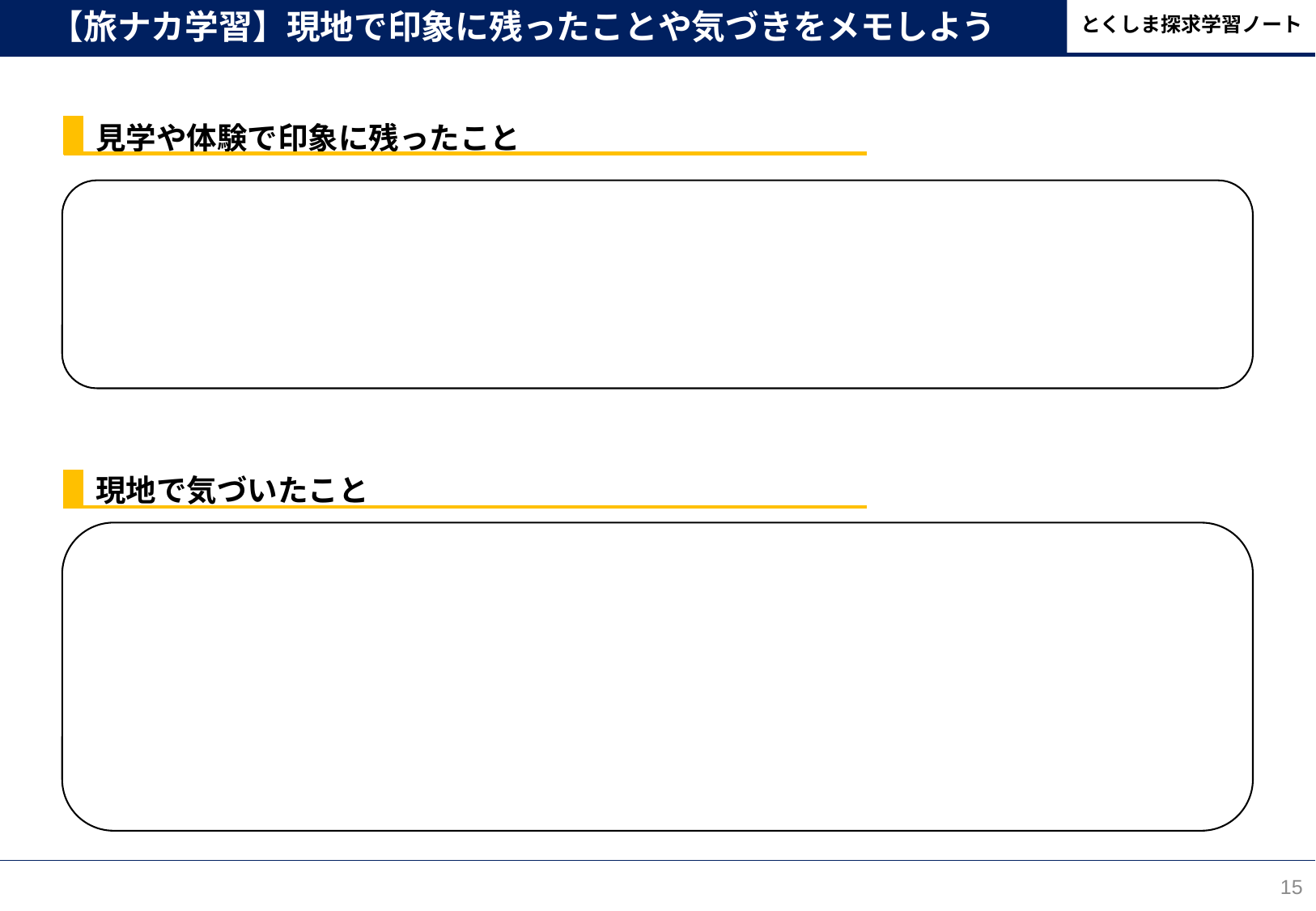

# 【旅ナカ学習】現地で印象に残ったことや気づきをメモしよう
見学や体験で印象に残ったこと

現地で気づいたこと

15